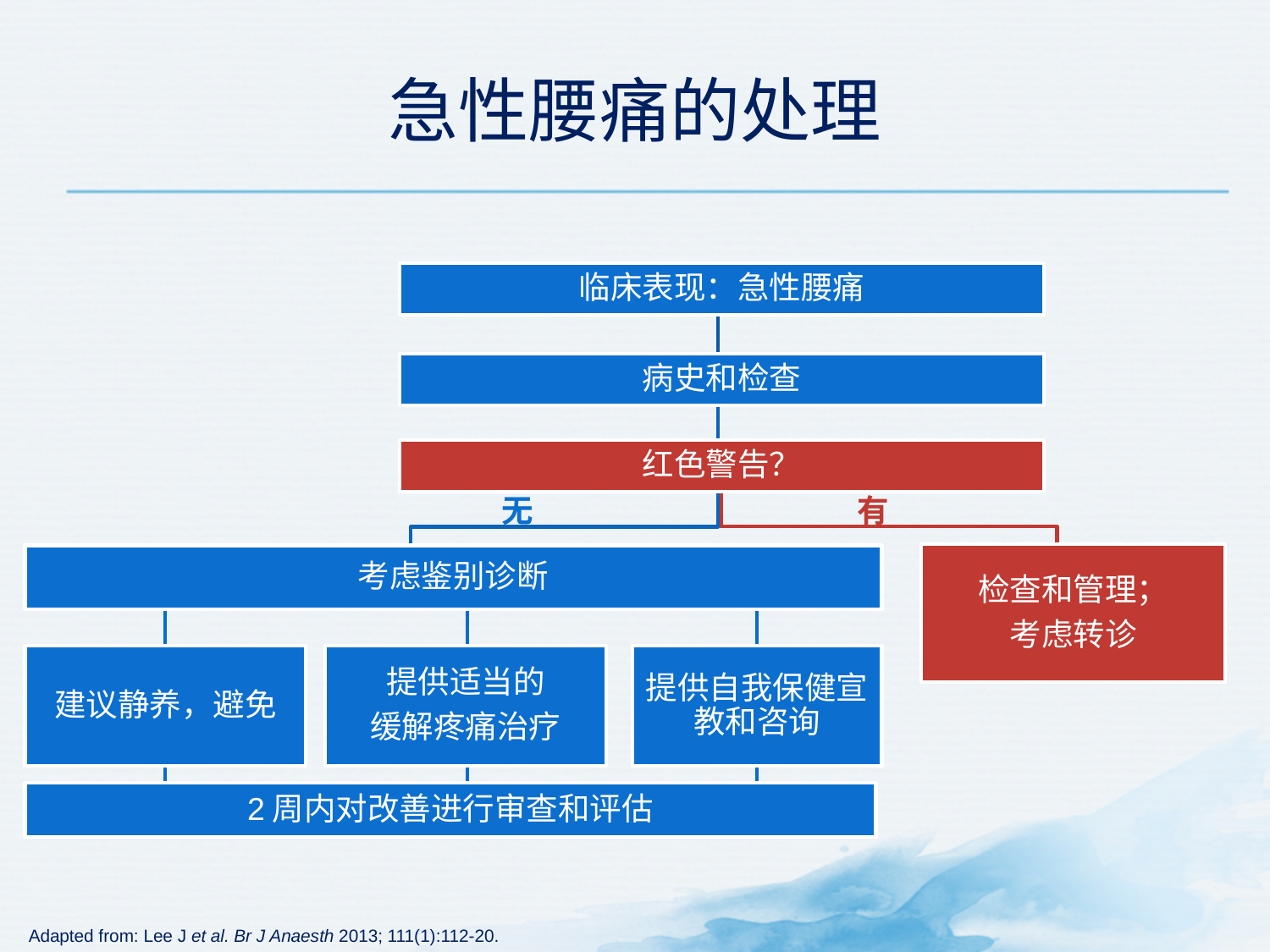

# 急性腰痛的处理
临床表现：急性腰痛

病史和检查

红色警告？
无
有

检查和管理；
考虑转诊
考虑鉴别诊断
建议静养，避免
提供适当的
缓解疼痛治疗
提供自我保健宣教和咨询
2周内对改善进行审查和评估

Adapted from: Lee J et al. Br J Anaesth 2013; 111(1):112-20.